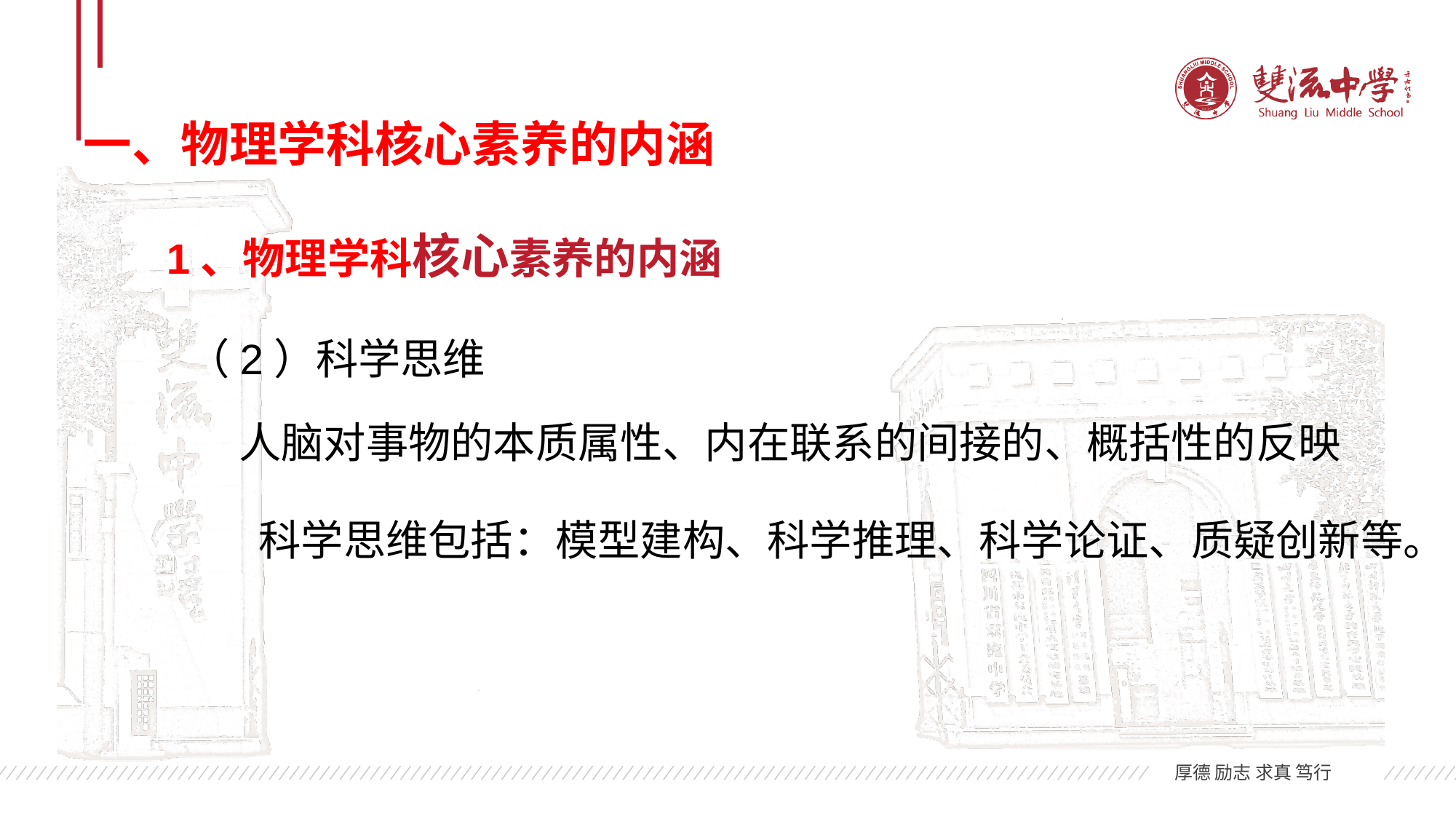

一、物理学科核心素养的内涵
1、物理学科核心素养的内涵
（2）科学思维
   人脑对事物的本质属性、内在联系的间接的、概括性的反映
科学思维包括：模型建构、科学推理、科学论证、质疑创新等。